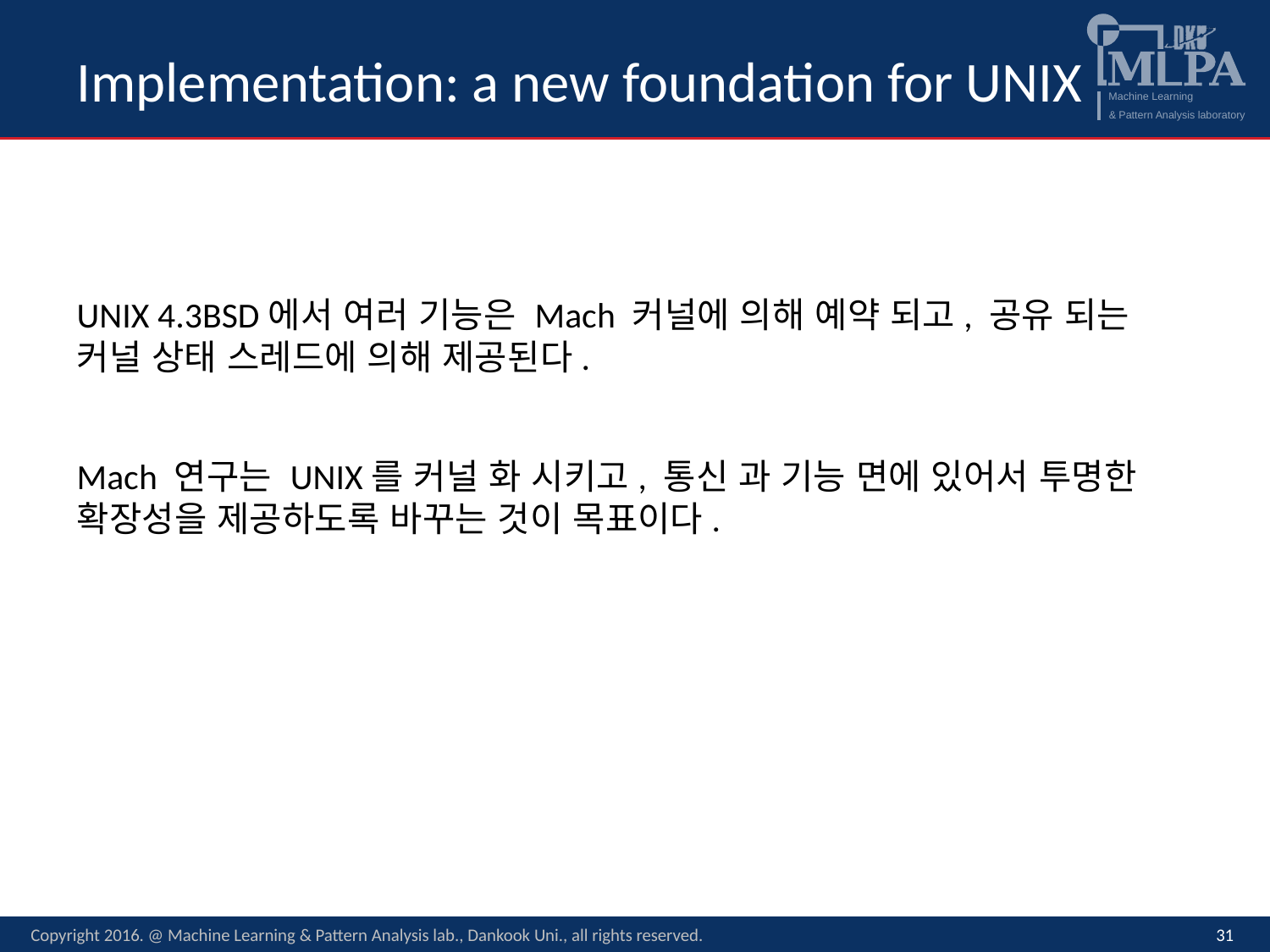

# Implementation: a new foundation for UNIX

UNIX 4.3BSD에서 여러 기능은 Mach 커널에 의해 예약 되고, 공유 되는 커널 상태 스레드에 의해 제공된다.

Mach 연구는 UNIX를 커널 화 시키고, 통신 과 기능 면에 있어서 투명한 확장성을 제공하도록 바꾸는 것이 목표이다.
Copyright 2016. @ Machine Learning & Pattern Analysis lab., Dankook Uni., all rights reserved.
31